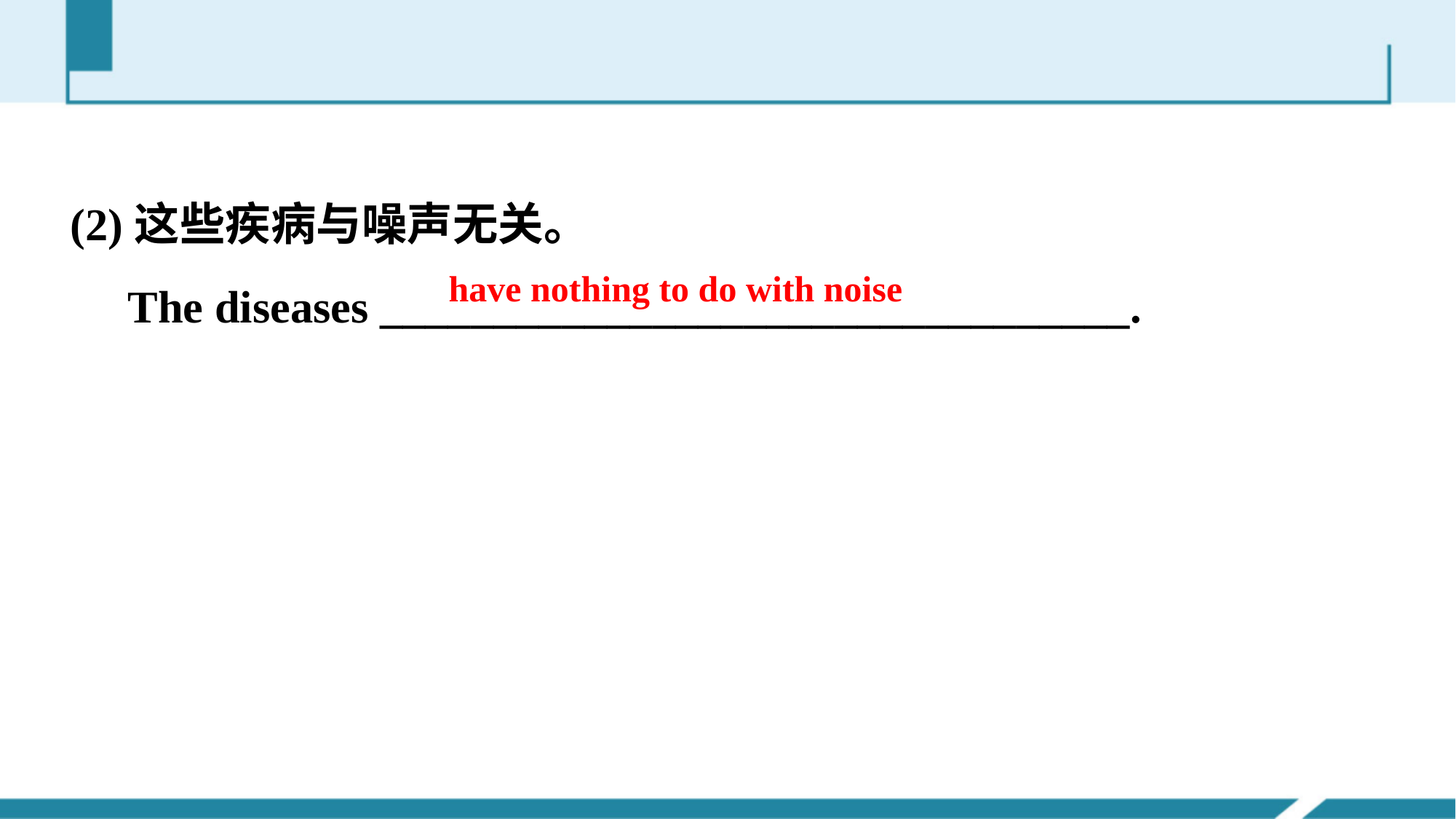

(2)这些疾病与噪声无关。
     The diseases _________________________________.

have nothing to do with noise